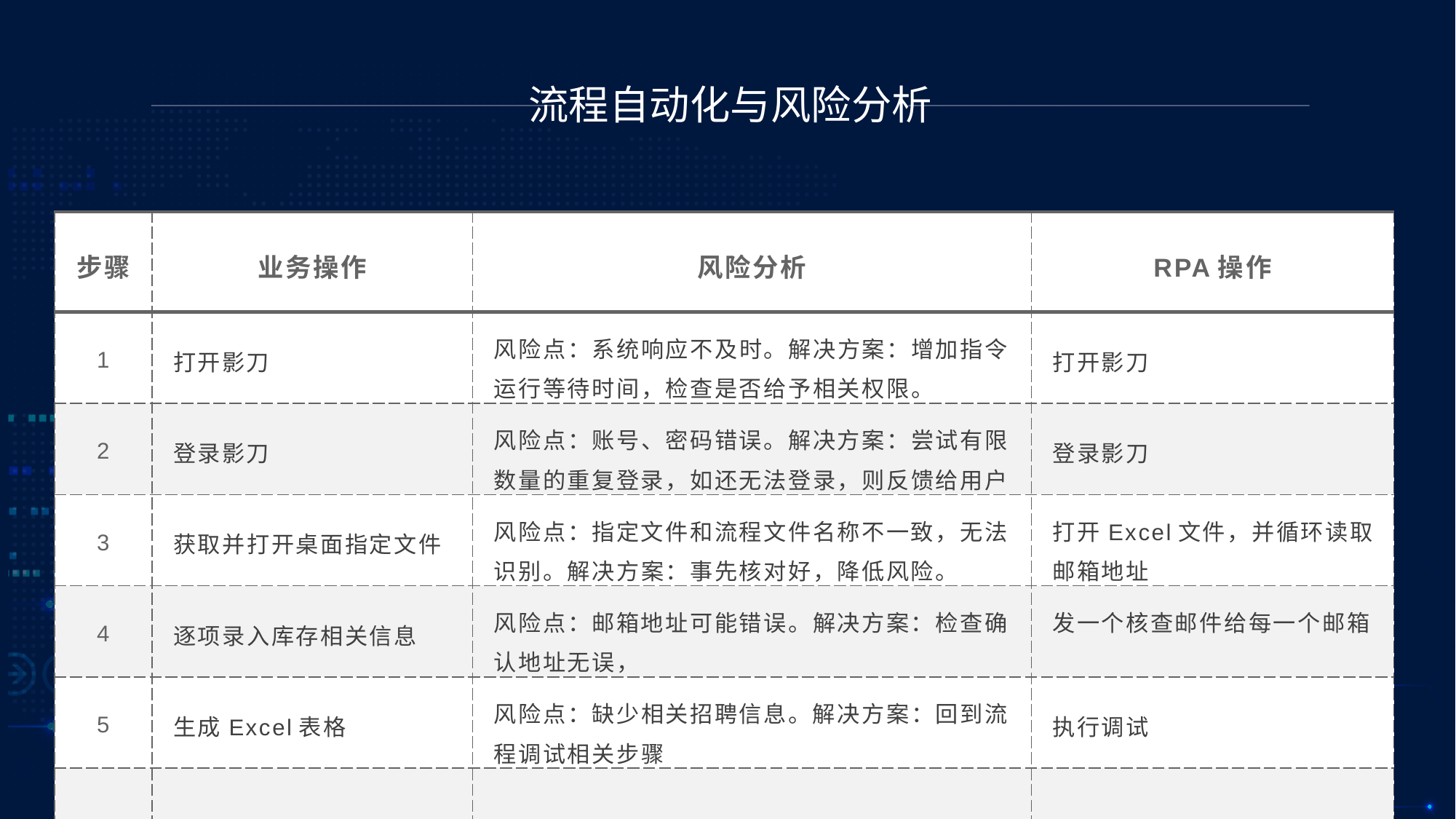

流程自动化与风险分析
| 步骤 | 业务操作 | 风险分析 | RPA操作 |
| --- | --- | --- | --- |
| 1 | 打开影刀 | 风险点：系统响应不及时。解决方案：增加指令运行等待时间，检查是否给予相关权限。 | 打开影刀 |
| 2 | 登录影刀 | 风险点：账号、密码错误。解决方案：尝试有限数量的重复登录，如还无法登录，则反馈给用户 | 登录影刀 |
| 3 | 获取并打开桌面指定文件 | 风险点：指定文件和流程文件名称不一致，无法识别。解决方案：事先核对好，降低风险。 | 打开Excel文件，并循环读取邮箱地址 |
| 4 | 逐项录入库存相关信息 | 风险点：邮箱地址可能错误。解决方案：检查确认地址无误， | 发一个核查邮件给每一个邮箱 |
| 5 | 生成Excel表格 | 风险点：缺少相关招聘信息。解决方案：回到流程调试相关步骤 | 执行调试 |
|  |  |  |  |